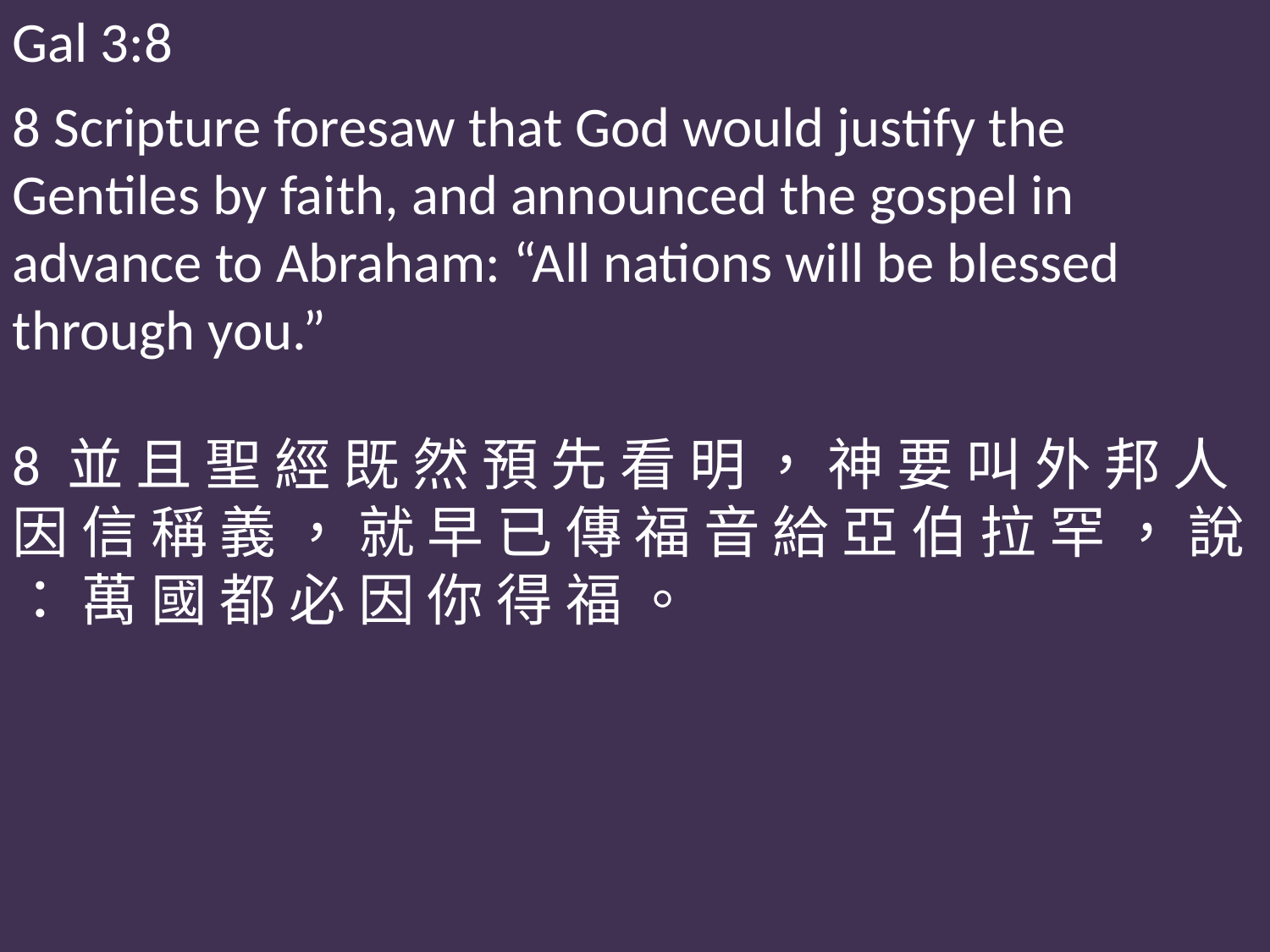

Gal 3:8
8 Scripture foresaw that God would justify the Gentiles by faith, and announced the gospel in advance to Abraham: “All nations will be blessed through you.”

8 並 且 聖 經 既 然 預 先 看 明 ， 神 要 叫 外 邦 人 因 信 稱 義 ， 就 早 已 傳 福 音 給 亞 伯 拉 罕 ， 說 ： 萬 國 都 必 因 你 得 福 。